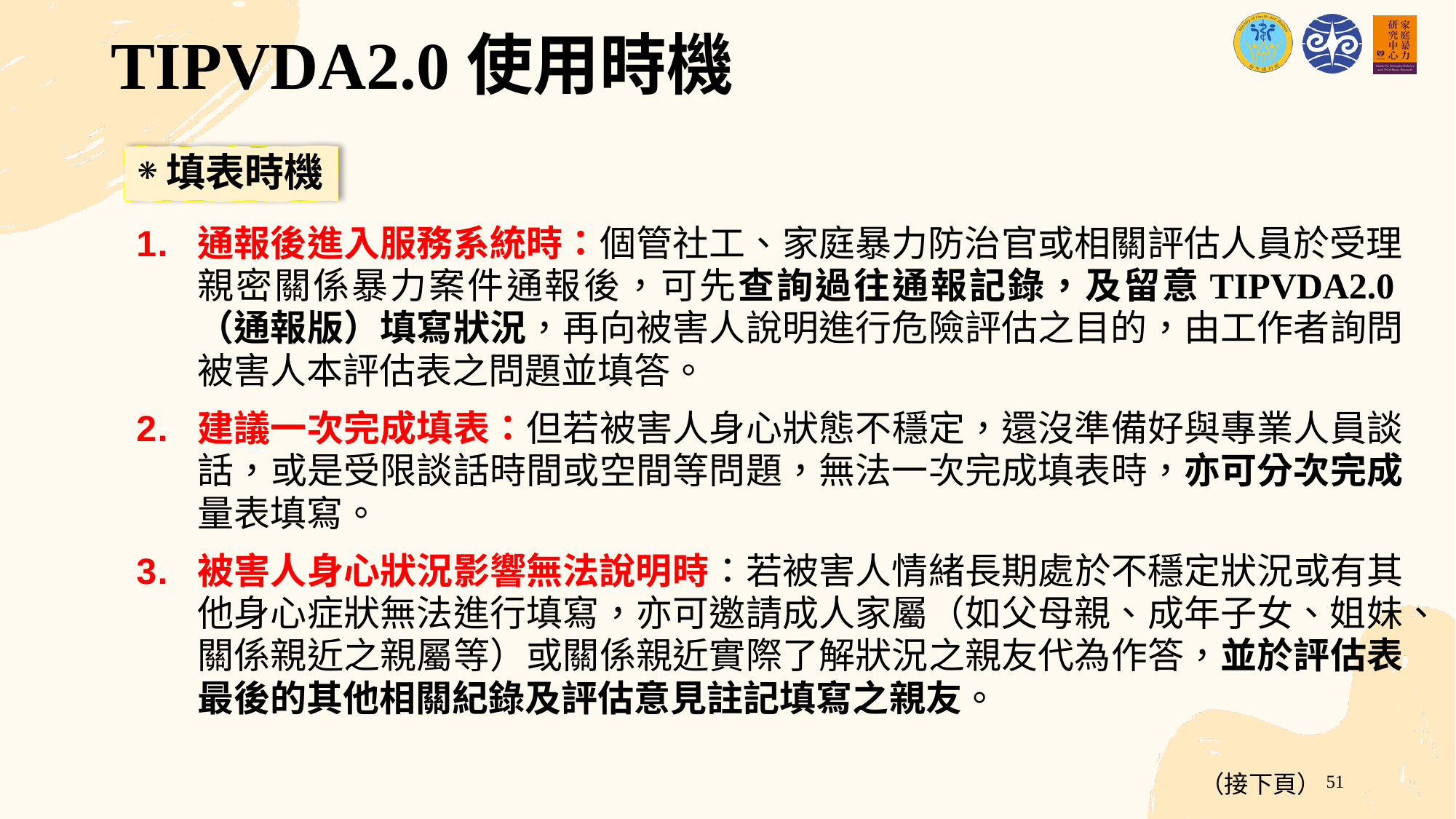

# TIPVDA2.0使用時機
填表時機
通報後進入服務系統時：個管社工、家庭暴力防治官或相關評估人員於受理親密關係暴力案件通報後，可先查詢過往通報記錄，及留意TIPVDA2.0（通報版）填寫狀況，再向被害人說明進行危險評估之目的，由工作者詢問被害人本評估表之問題並填答。
建議一次完成填表：但若被害人身心狀態不穩定，還沒準備好與專業人員談話，或是受限談話時間或空間等問題，無法一次完成填表時，亦可分次完成量表填寫。
被害人身心狀況影響無法說明時：若被害人情緒長期處於不穩定狀況或有其他身心症狀無法進行填寫，亦可邀請成人家屬（如父母親、成年子女、姐妹、關係親近之親屬等）或關係親近實際了解狀況之親友代為作答，並於評估表最後的其他相關紀錄及評估意見註記填寫之親友。
 （接下頁）
51